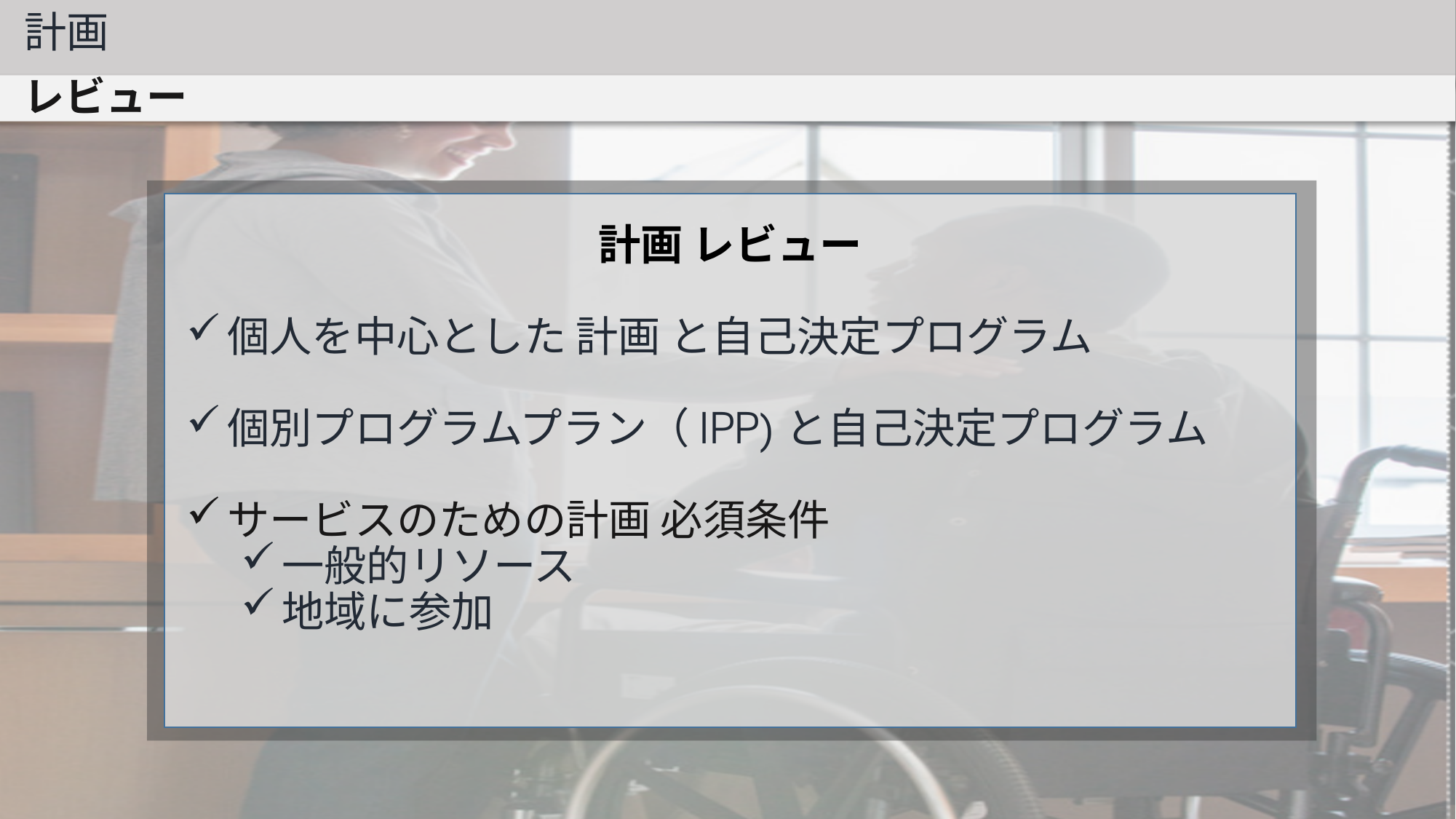

計画
レビュー

計画 レビュー

個人を中心とした 計画 と自己決定プログラム

個別プログラムプラン（IPP)と自己決定プログラム

サービスのための計画 必須条件
一般的リソース
地域に参加